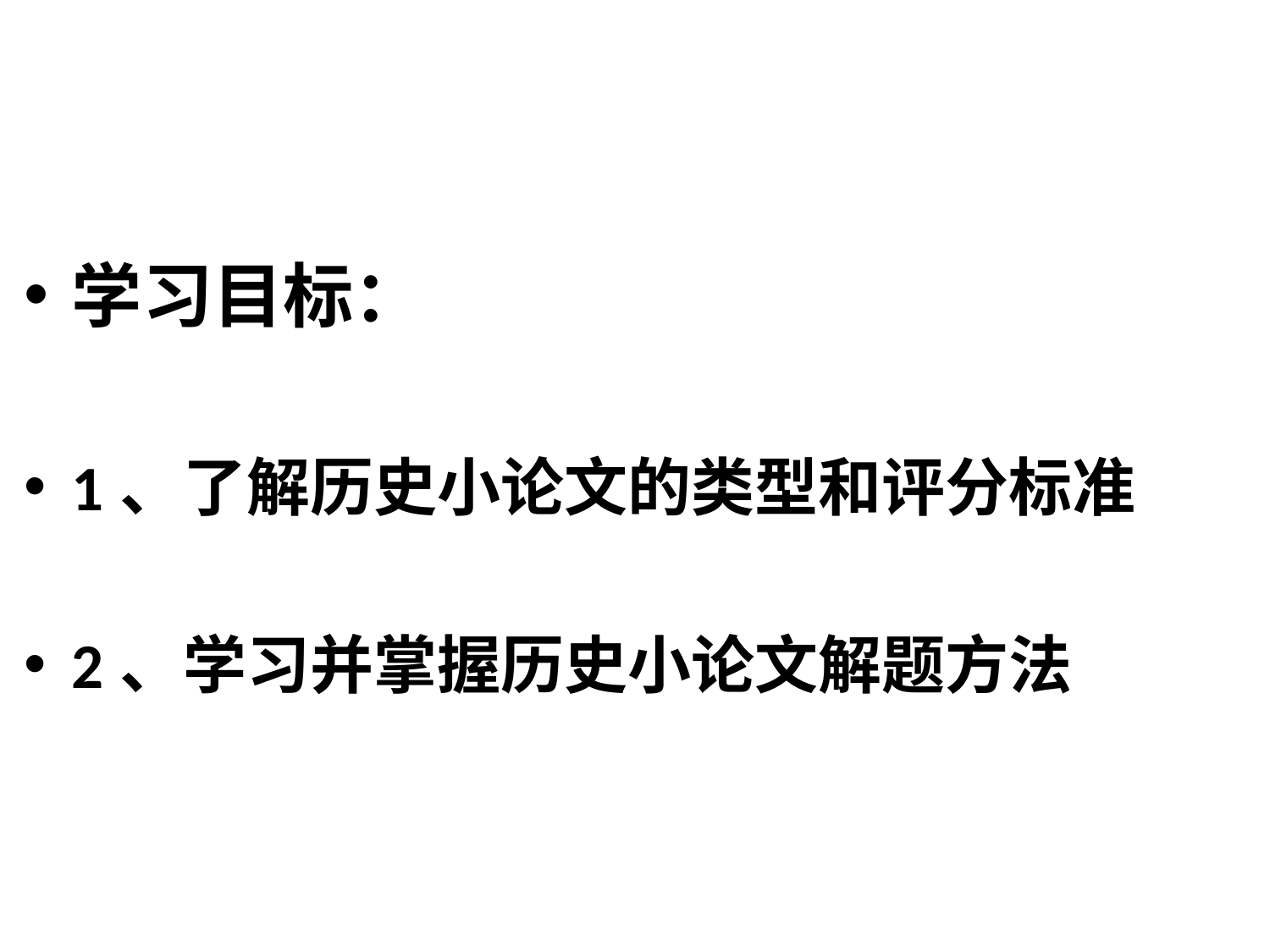

#
学习目标：

1、了解历史小论文的类型和评分标准

2、学习并掌握历史小论文解题方法